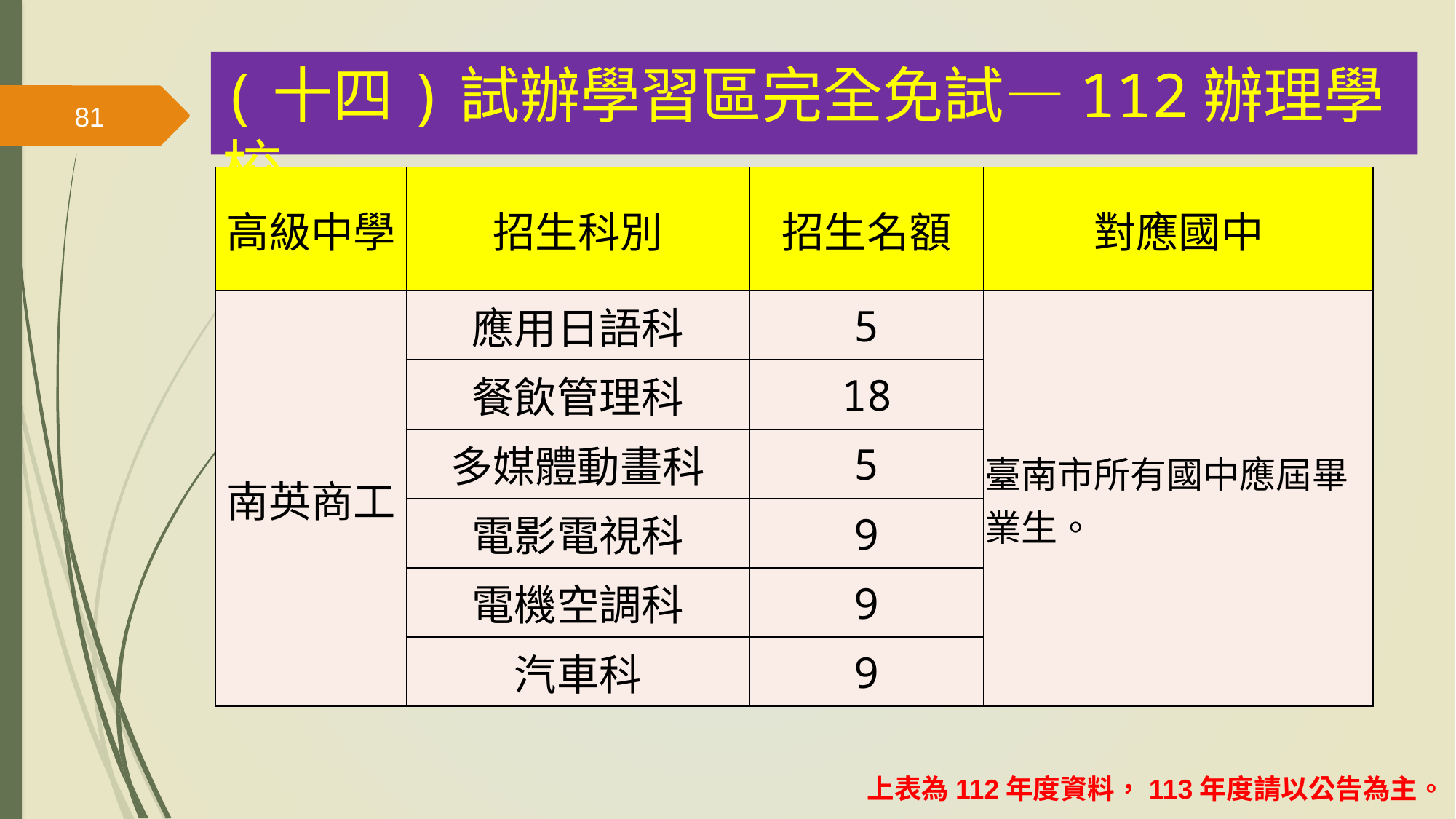

(十四)試辦學習區完全免試—112辦理學校
81
| 高級中學 | 招生科別 | 招生名額 | 對應國中 |
| --- | --- | --- | --- |
| 南英商工 | 應用日語科 | 5 | 臺南市所有國中應屆畢業生。 |
|  | 餐飲管理科 | 18 |  |
|  | 多媒體動畫科 | 5 |  |
|  | 電影電視科 | 9 |  |
|  | 電機空調科 | 9 |  |
|  | 汽車科 | 9 |  |

上表為112年度資料，113年度請以公告為主。